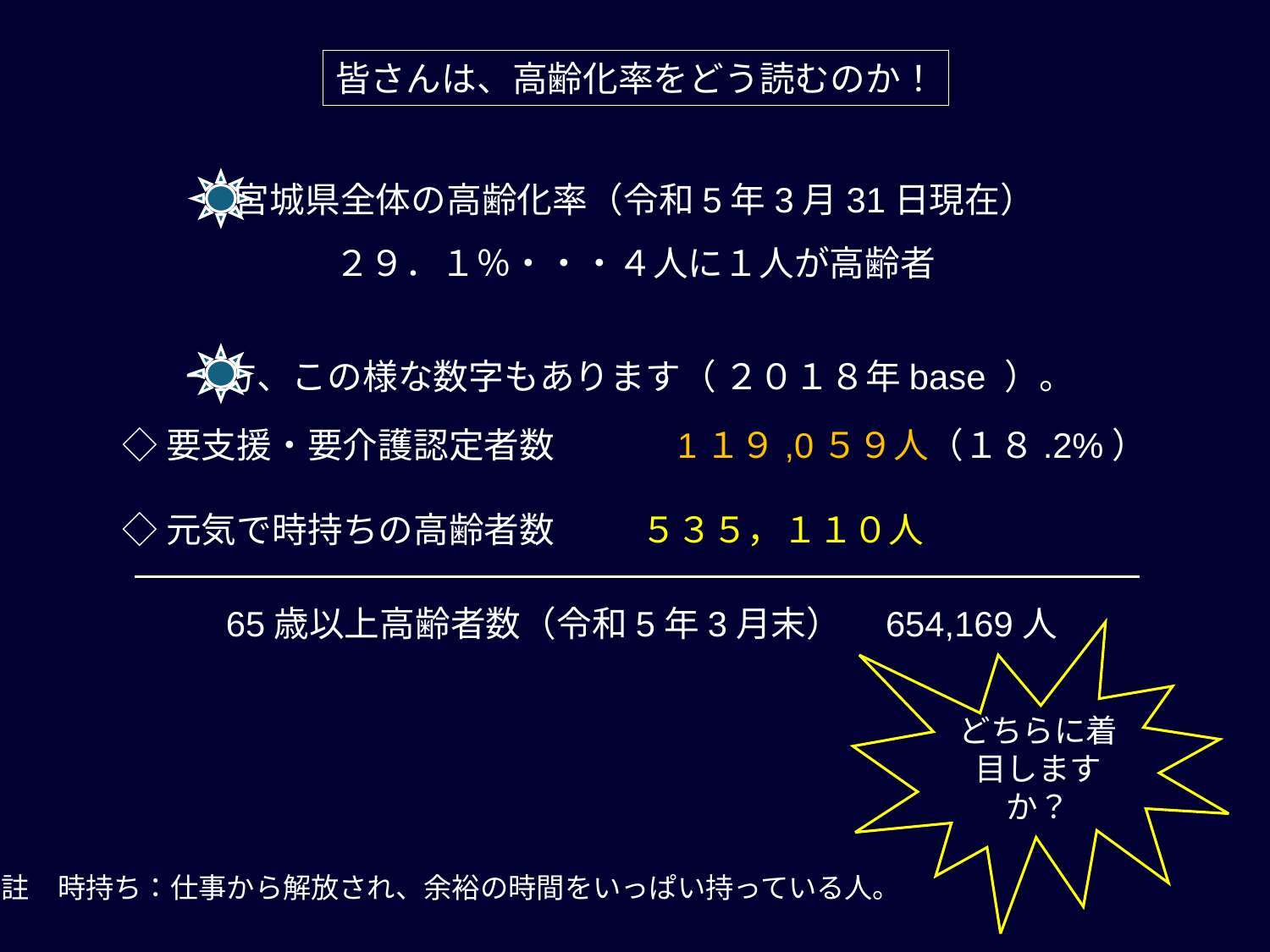

皆さんは、高齢化率をどう読むのか！

宮城県全体の高齢化率（令和5年3月31日現在）

２９．１％・・・４人に１人が高齢者

一方、この様な数字もあります（ ２０１８年base ）。
◇要支援・要介護認定者数　　　 1１９,0５９人（１８.2%）

◇元気で時持ちの高齢者数　 　 ５３５，１１０人
65歳以上高齢者数（令和5年3月末）　654,169人
どちらに着目しますか？
註　時持ち：仕事から解放され、余裕の時間をいっぱい持っている人。